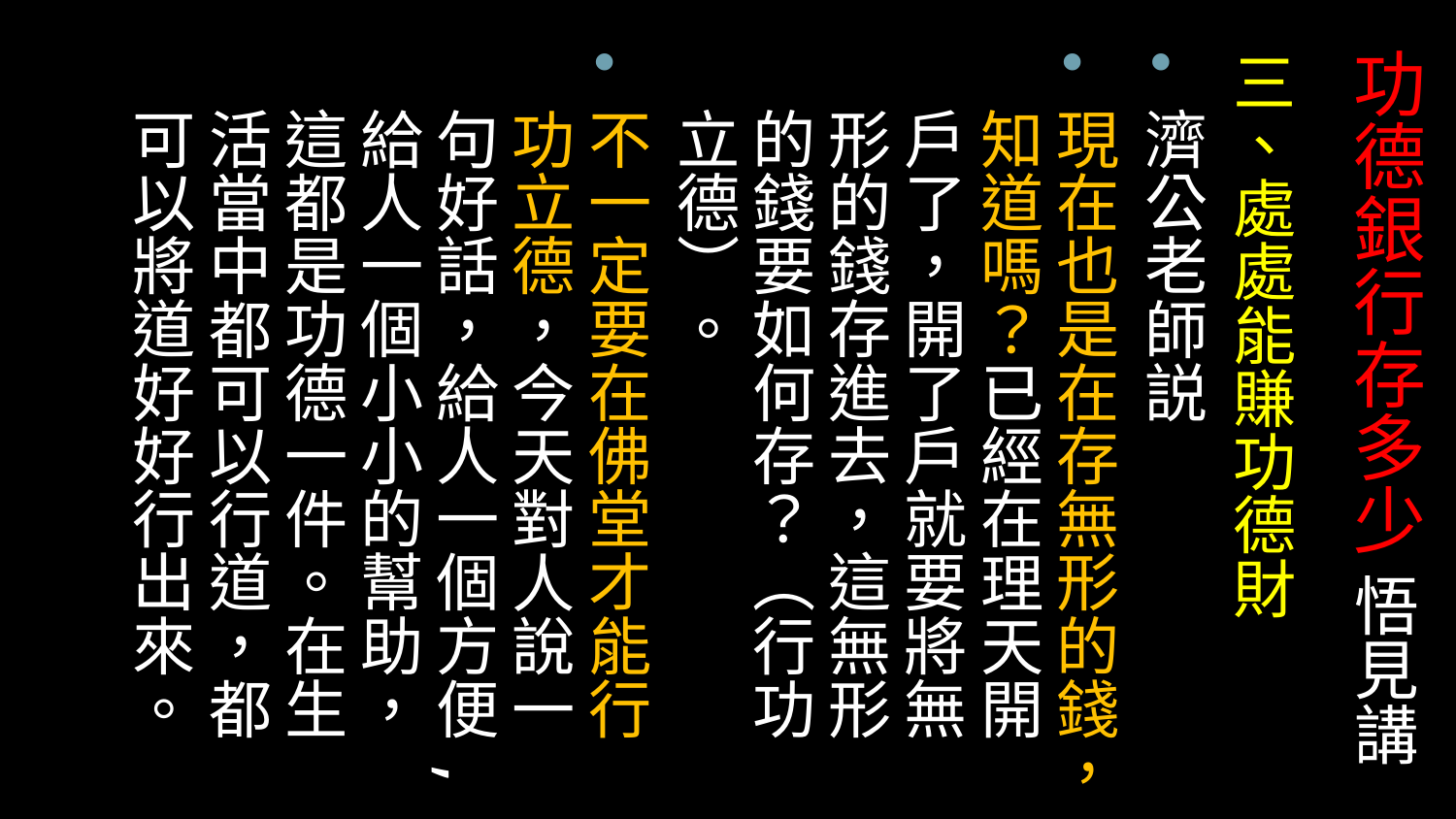

# 功德銀行存多少 悟見講
三、處處能賺功德財
濟公老師説
現在也是在存無形的錢，知道嗎？已經在理天開戶了，開了戶就要將無形的錢存進去，這無形的錢要如何存？（行功立德）。
不一定要在佛堂才能行功立德，今天對人說一句好話，給人一個方便,給人一個小小的幫助，這都是功德一件。在生活當中都可以行道，都可以將道好好行出來。